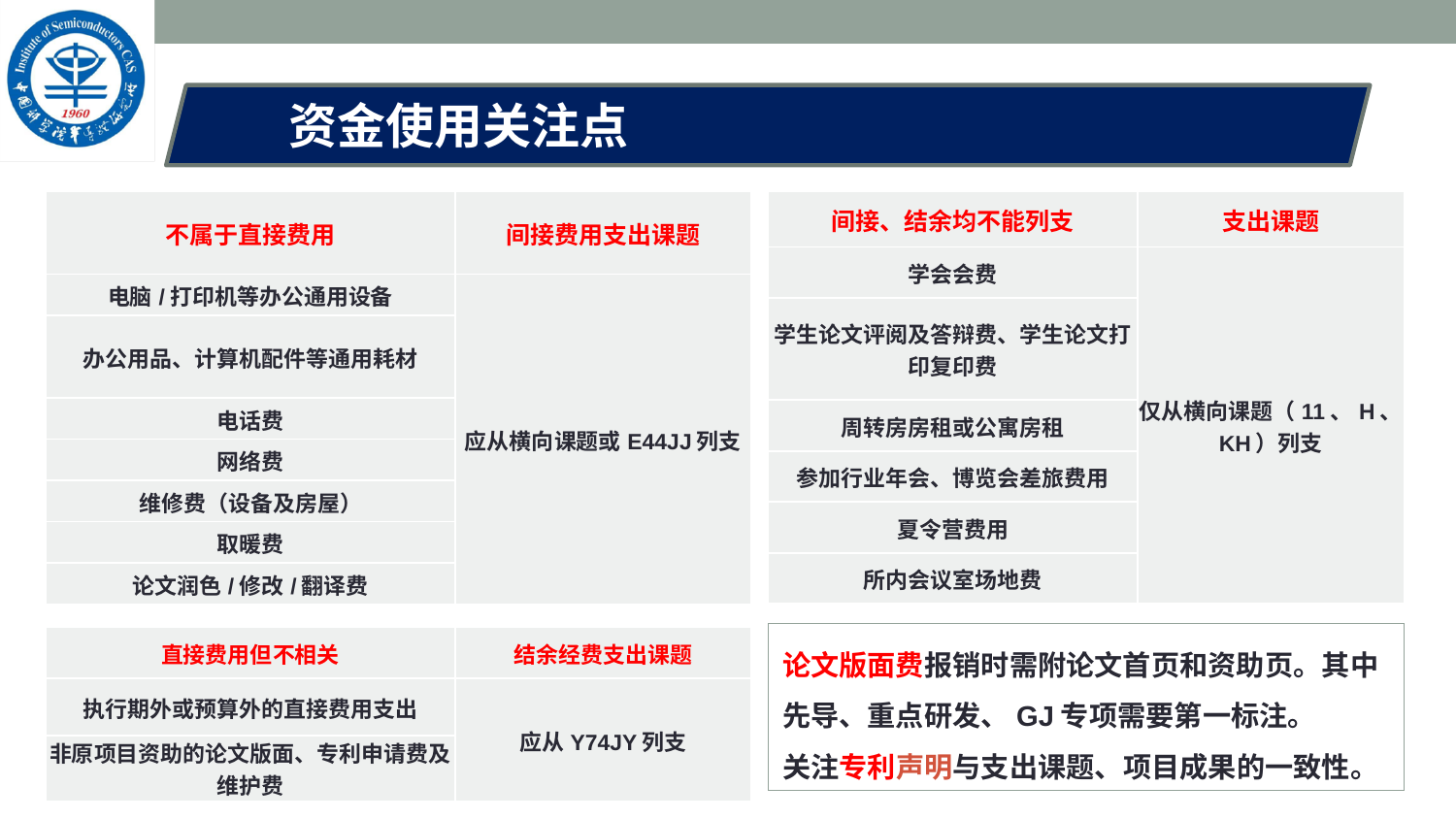

资金使用关注点
| 不属于直接费用 | 间接费用支出课题 |
| --- | --- |
| 电脑/打印机等办公通用设备 | 应从横向课题或E44JJ列支 |
| 办公用品、计算机配件等通用耗材 |  |
| 电话费 |  |
| 网络费 |  |
| 维修费（设备及房屋） |  |
| 取暖费 |  |
| 论文润色/修改/翻译费 |  |
| 间接、结余均不能列支 | 支出课题 |
| --- | --- |
| 学会会费 | 仅从横向课题（11、H、KH）列支 |
| 学生论文评阅及答辩费、学生论文打印复印费 |  |
| 周转房房租或公寓房租 |  |
| 参加行业年会、博览会差旅费用 |  |
| 夏令营费用 |  |
| 所内会议室场地费 |  |
论文版面费报销时需附论文首页和资助页。其中先导、重点研发、GJ专项需要第一标注。
关注专利声明与支出课题、项目成果的一致性。
| 直接费用但不相关 | 结余经费支出课题 |
| --- | --- |
| 执行期外或预算外的直接费用支出 | 应从Y74JY列支 |
| 非原项目资助的论文版面、专利申请费及维护费 |  |